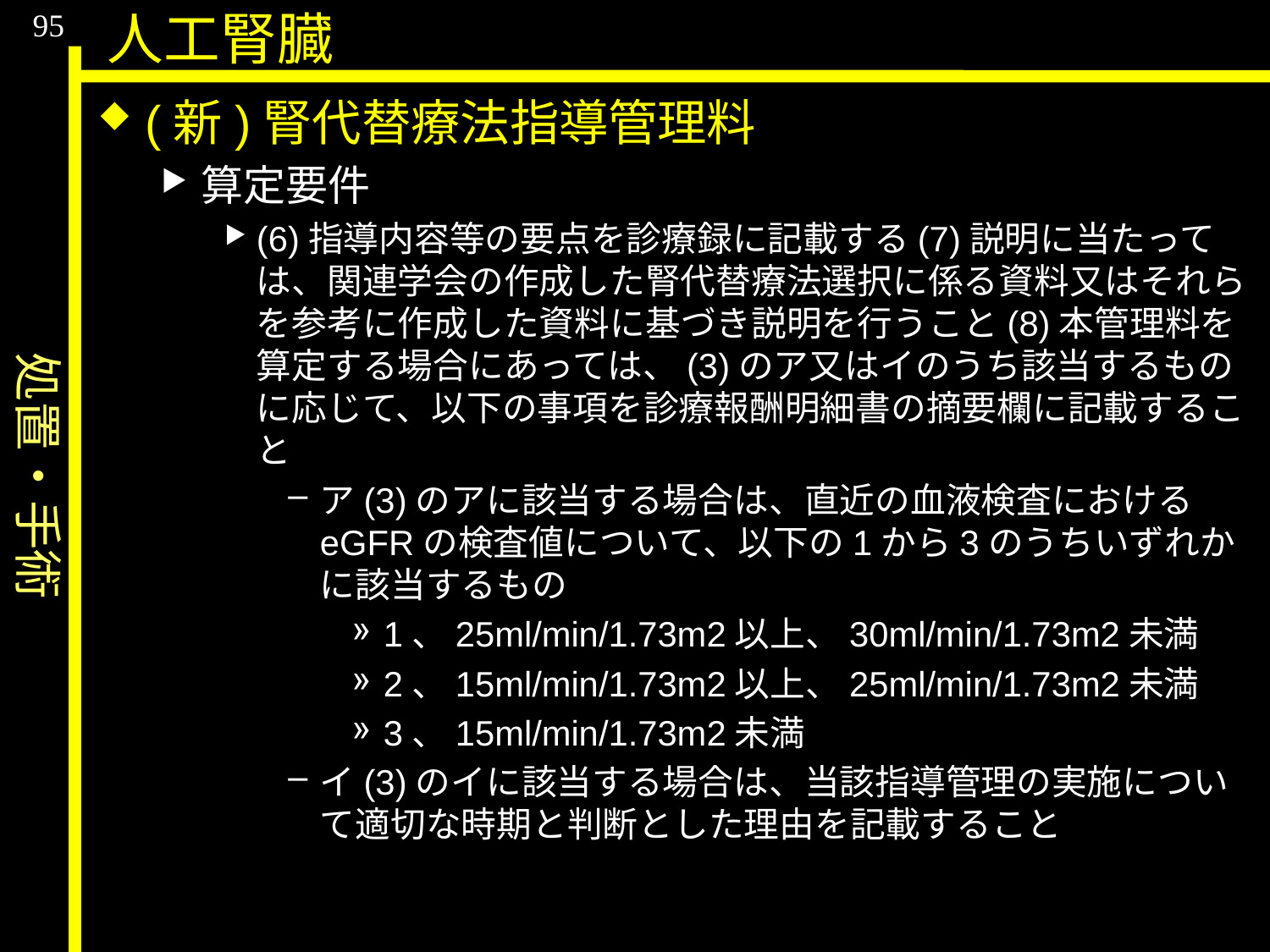

処置・手術
95
人工腎臓

(新)腎代替療法指導管理料
算定要件
(6)指導内容等の要点を診療録に記載する(7)説明に当たっては、関連学会の作成した腎代替療法選択に係る資料又はそれらを参考に作成した資料に基づき説明を行うこと(8)本管理料を算定する場合にあっては、(3)のア又はイのうち該当するものに応じて、以下の事項を診療報酬明細書の摘要欄に記載すること
ア(3)のアに該当する場合は、直近の血液検査におけるeGFRの検査値について、以下の1から3のうちいずれかに該当するもの
1、25ml/min/1.73m2以上、30ml/min/1.73m2未満
2、15ml/min/1.73m2以上、25ml/min/1.73m2未満
3、15ml/min/1.73m2未満
イ(3)のイに該当する場合は、当該指導管理の実施について適切な時期と判断とした理由を記載すること